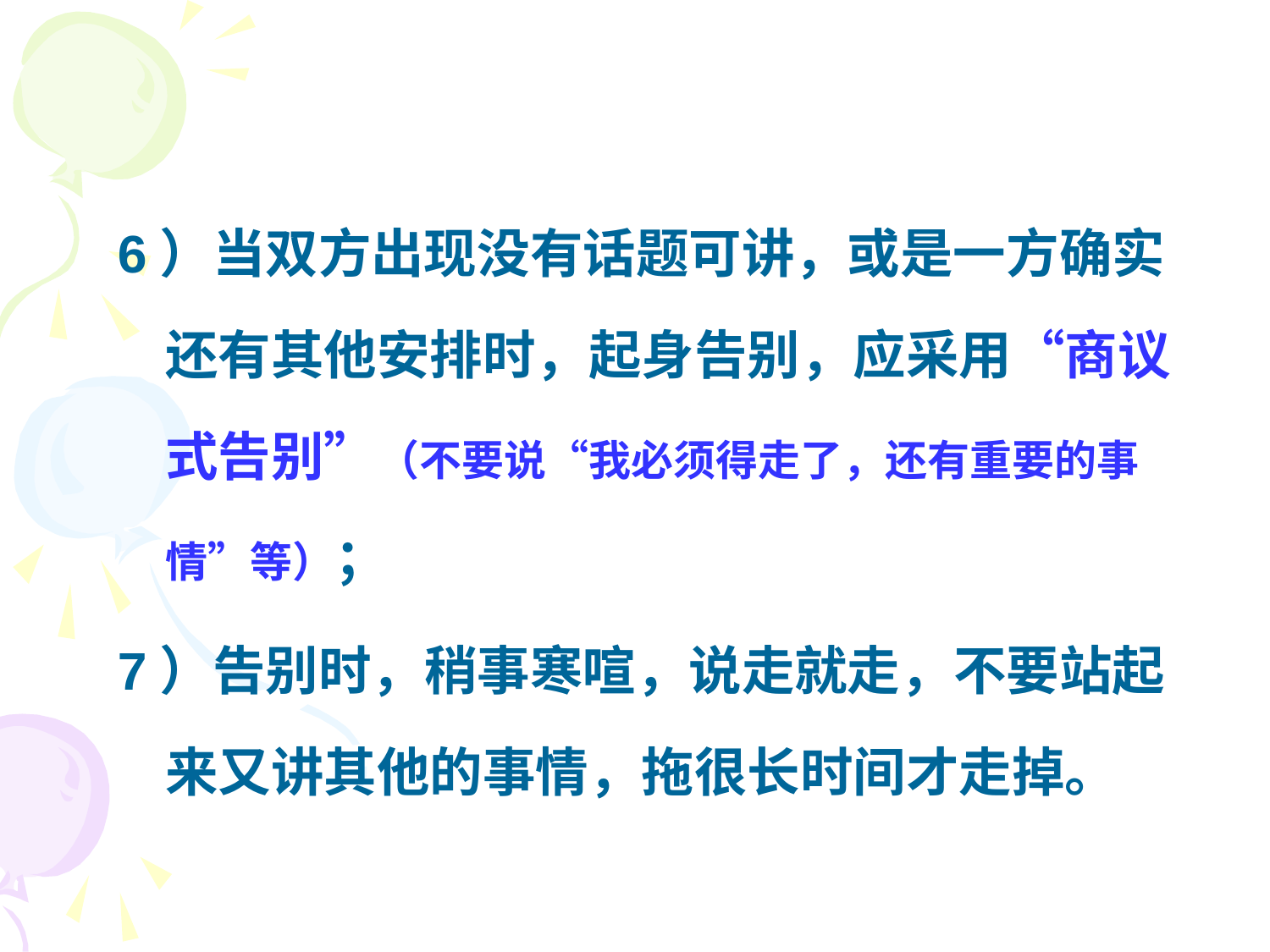

6）当双方出现没有话题可讲，或是一方确实还有其他安排时，起身告别，应采用“商议式告别”（不要说“我必须得走了，还有重要的事情”等）；
7）告别时，稍事寒喧，说走就走，不要站起来又讲其他的事情，拖很长时间才走掉。